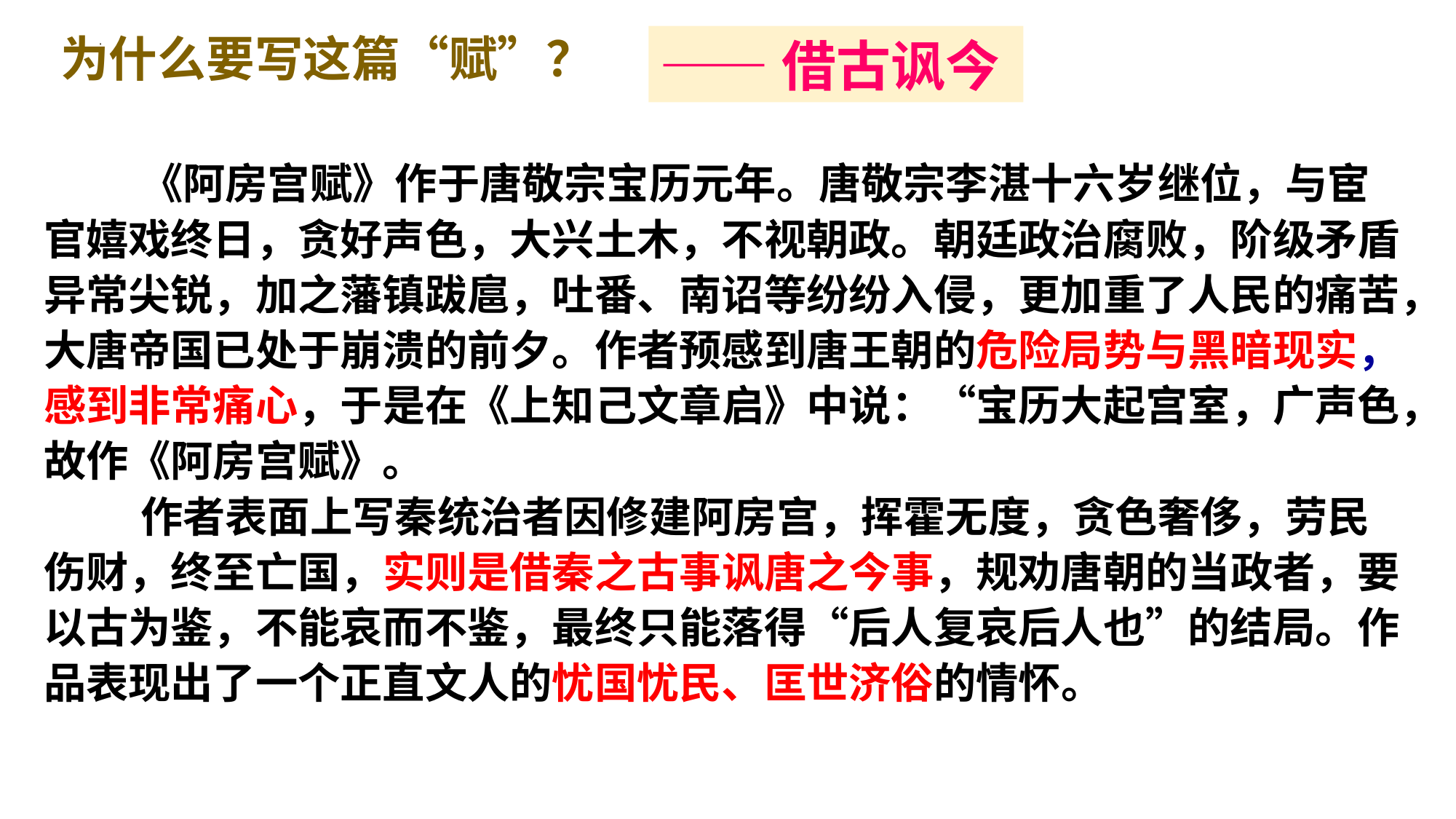

# 为什么要写这篇“赋”？
——借古讽今
《阿房宫赋》作于唐敬宗宝历元年。唐敬宗李湛十六岁继位，与宦官嬉戏终日，贪好声色，大兴土木，不视朝政。朝廷政治腐败，阶级矛盾异常尖锐，加之藩镇跋扈，吐番、南诏等纷纷入侵，更加重了人民的痛苦，大唐帝国已处于崩溃的前夕。作者预感到唐王朝的危险局势与黑暗现实，感到非常痛心，于是在《上知己文章启》中说：“宝历大起宫室，广声色，故作《阿房宫赋》。
作者表面上写秦统治者因修建阿房宫，挥霍无度，贪色奢侈，劳民伤财，终至亡国，实则是借秦之古事讽唐之今事，规劝唐朝的当政者，要以古为鉴，不能哀而不鉴，最终只能落得“后人复哀后人也”的结局。作品表现出了一个正直文人的忧国忧民、匡世济俗的情怀。